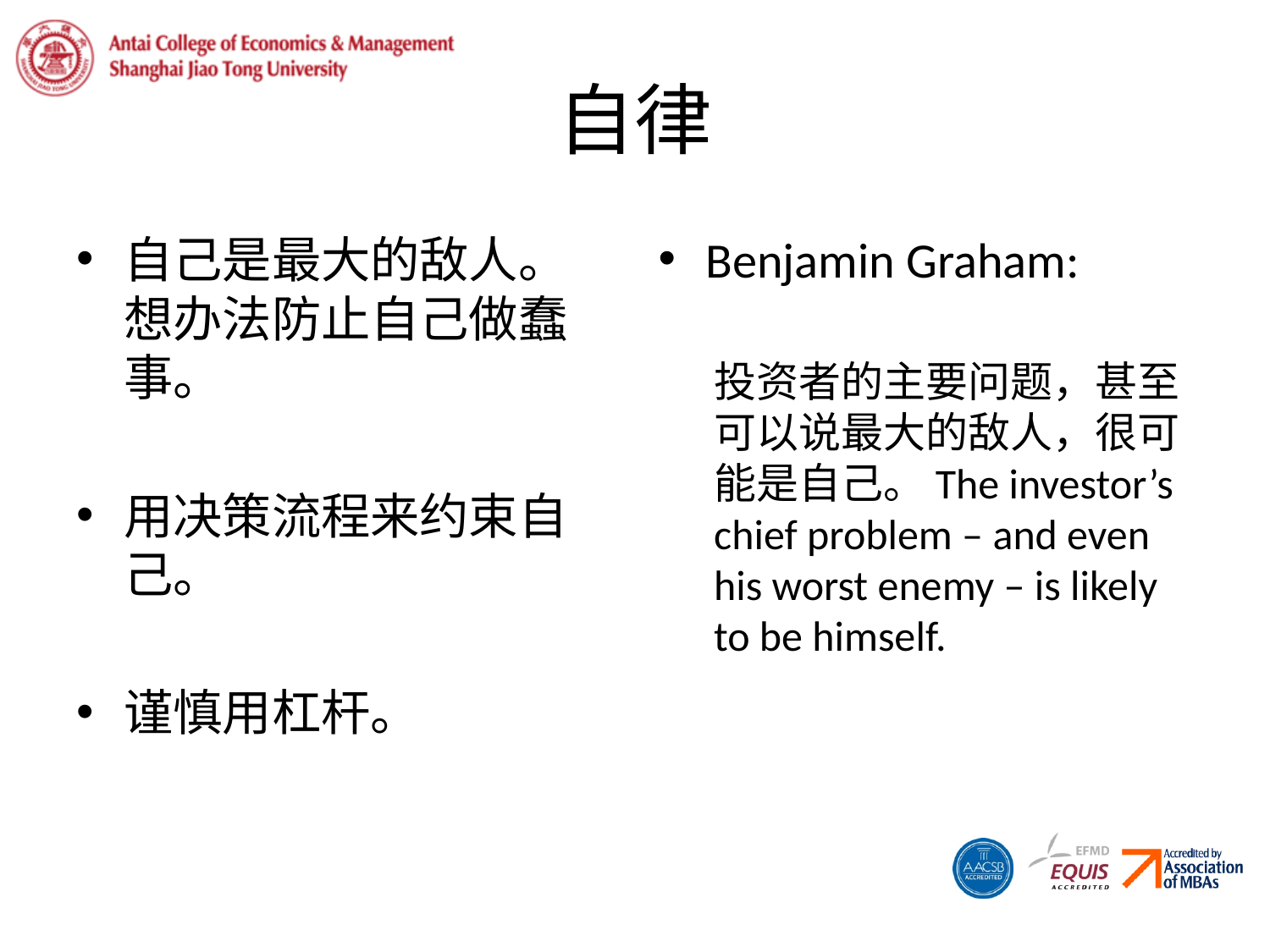

# 自律
自己是最大的敌人。想办法防止自己做蠢事。

用决策流程来约束自己。

谨慎用杠杆。

Benjamin Graham:

投资者的主要问题，甚至可以说最大的敌人，很可能是自己。The investor’s chief problem – and even his worst enemy – is likely to be himself.